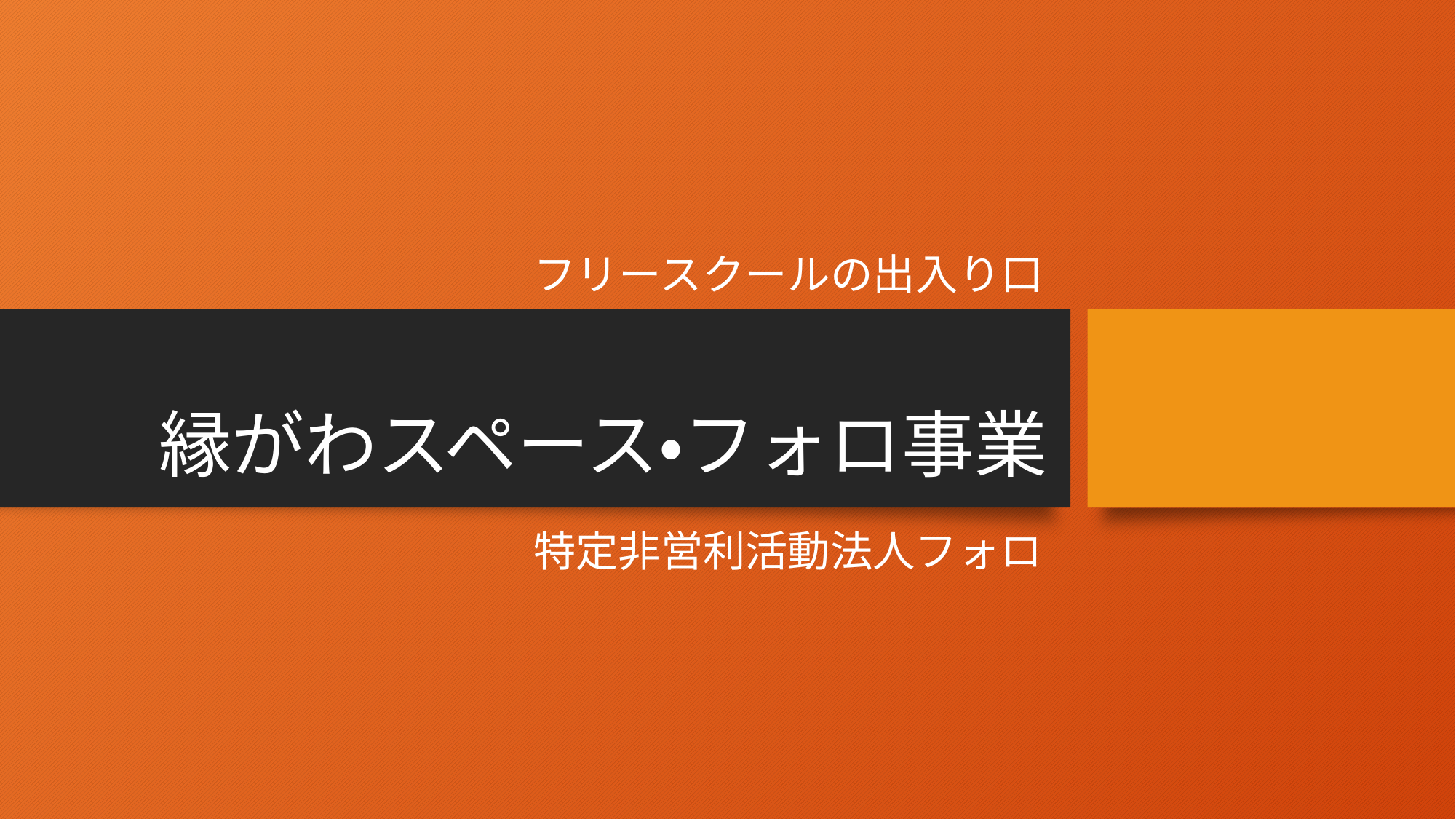

フリースクールの出入り口
# 縁がわスペース・フォロ事業
特定非営利活動法人フォロ